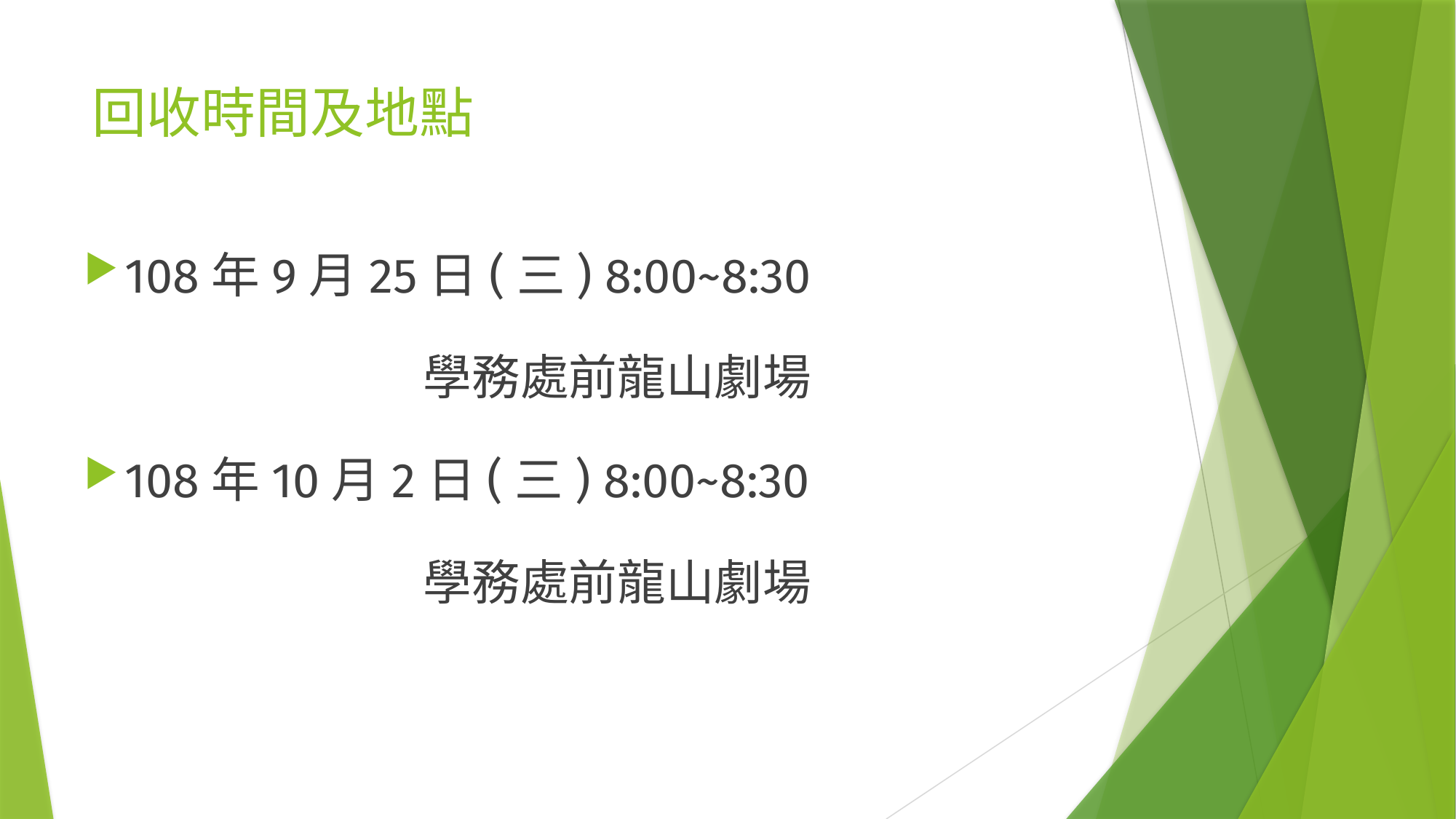

# 回收時間及地點
108年9月25日(三) 8:00~8:30
                              學務處前龍山劇場
108年10月2日(三) 8:00~8:30
                              學務處前龍山劇場